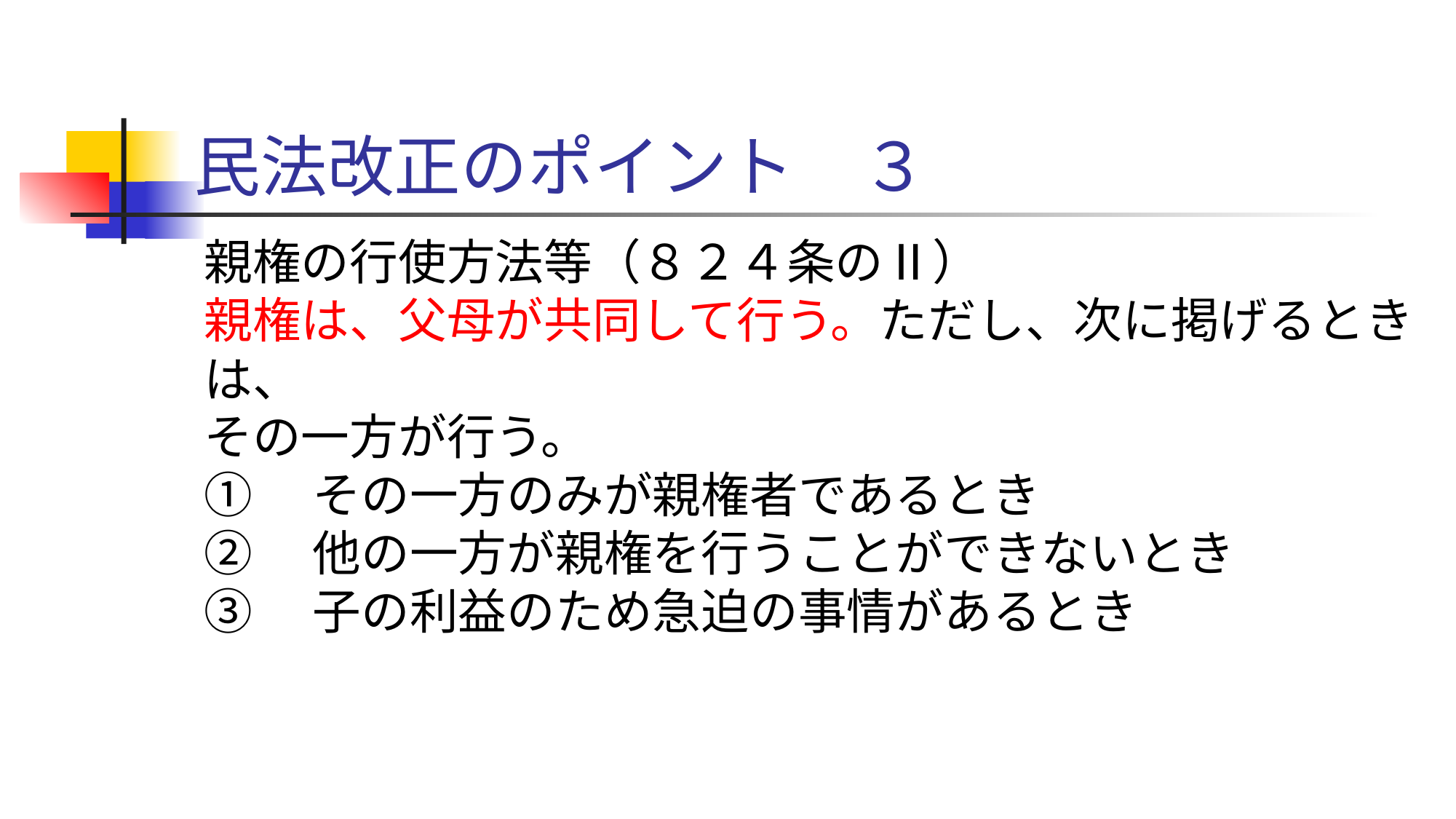

# 民法改正のポイント　３
親権の行使方法等（８２４条のⅡ）
親権は、父母が共同して行う。ただし、次に掲げるときは、
その一方が行う。
①　その一方のみが親権者であるとき
②　他の一方が親権を行うことができないとき
③　子の利益のため急迫の事情があるとき